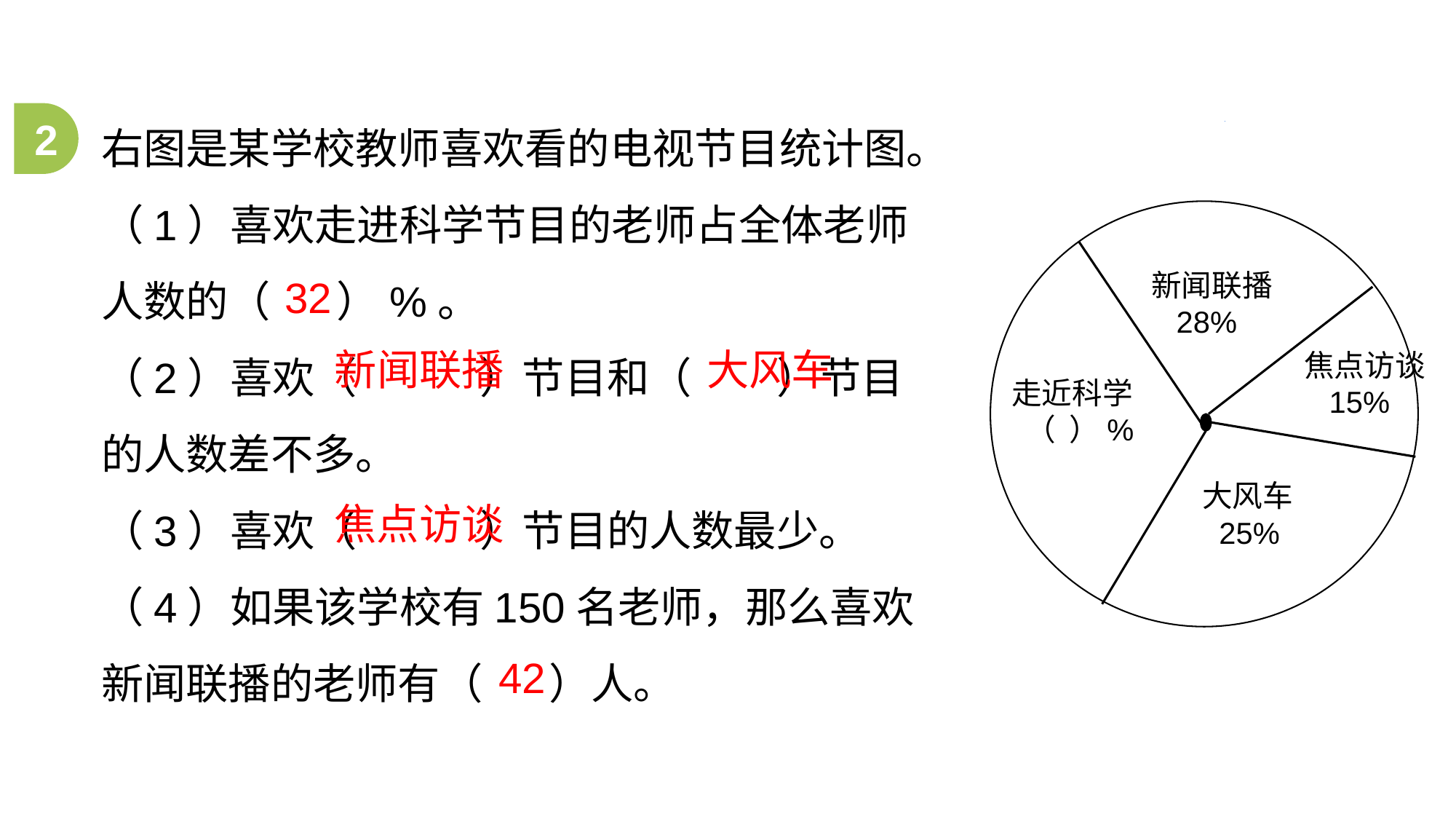

右图是某学校教师喜欢看的电视节目统计图。
（1）喜欢走进科学节目的老师占全体老师人数的（       ）%。
（2）喜欢（             ）节目和（         ）节目的人数差不多。
（3）喜欢（             ）节目的人数最少。
（4）如果该学校有150名老师，那么喜欢新闻联播的老师有（       ）人。
2

新闻联播
   28%
焦点访谈
   15%
走近科学
 （  ）%

大风车
  25%
32
新闻联播
大风车
焦点访谈
42